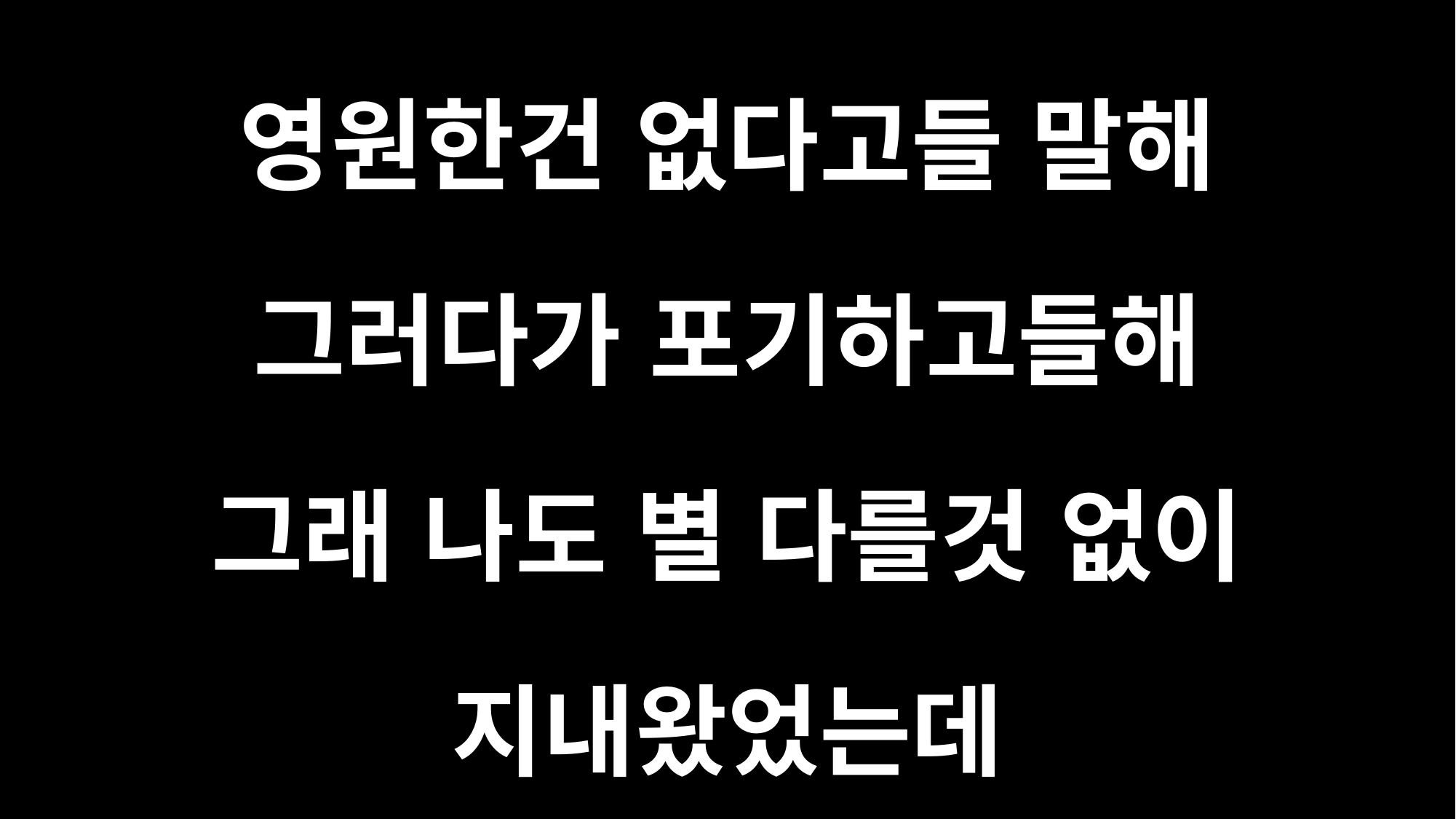

영원한건 없다고들 말해
그러다가 포기하고들해
그래 나도 별 다를것 없이
지내왔었는데